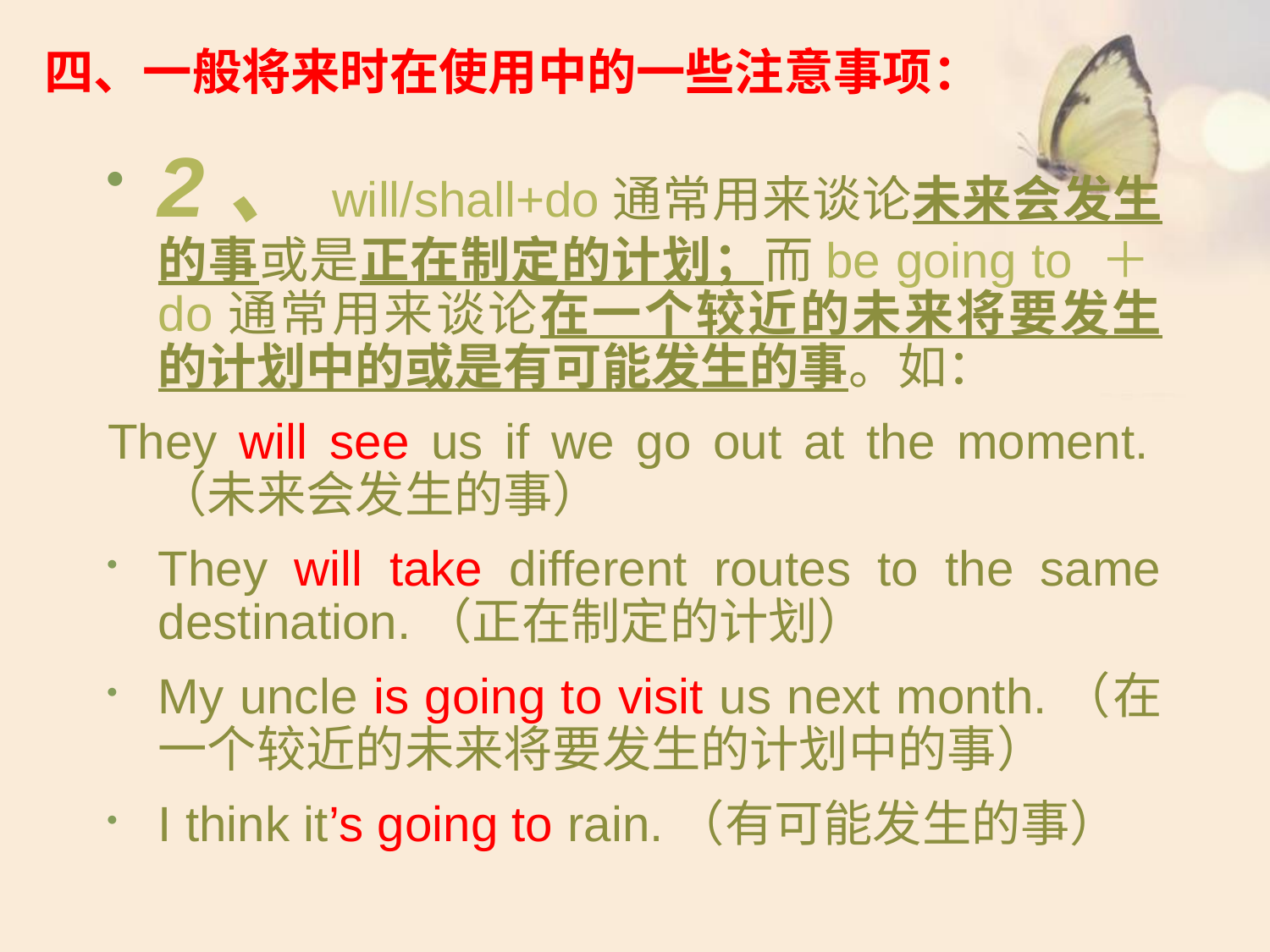

# 四、一般将来时在使用中的一些注意事项：
2、will/shall+do通常用来谈论未来会发生的事或是正在制定的计划；而be going to ＋do通常用来谈论在一个较近的未来将要发生的计划中的或是有可能发生的事。如：
They will see us if we go out at the moment.（未来会发生的事）
They will take different routes to the same destination.（正在制定的计划）
My uncle is going to visit us next month.（在一个较近的未来将要发生的计划中的事）
I think it’s going to rain.（有可能发生的事）